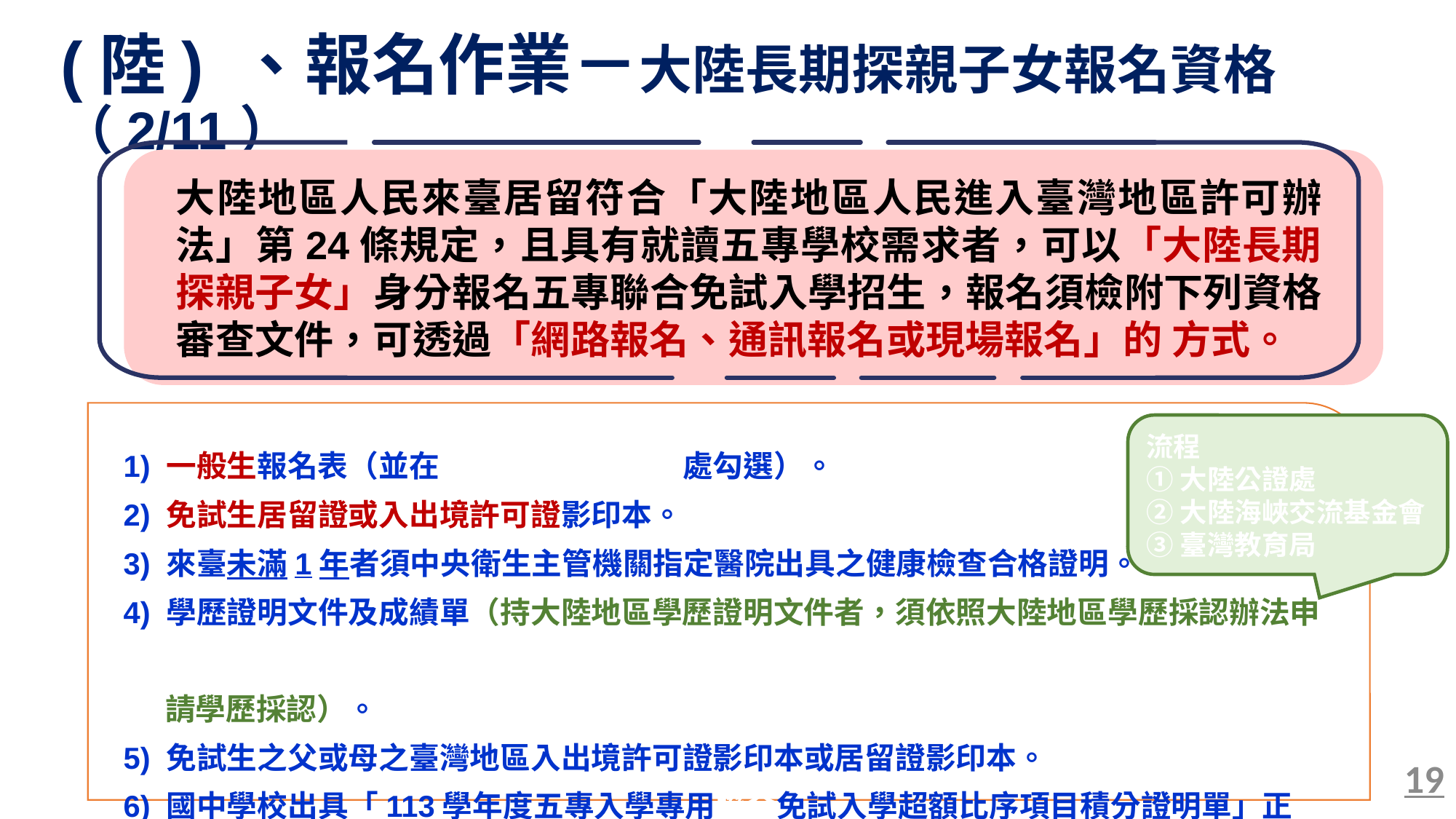

(陸) 、報名作業－大陸長期探親子女報名資格（2/11）

大陸地區人民來臺居留符合「大陸地區人民進入臺灣地區許可辦法」第24條規定，且具有就讀五專學校需求者，可以「大陸長期探親子女」身分報名五專聯合免試入學招生，報名須檢附下列資格審查文件，可透過「網路報名、通訊報名或現場報名」的 方式。

流程
①大陸公證處
②大陸海峽交流基金會
③臺灣教育局
1) 一般生報名表（並在大陸長期探親子女處勾選）。
2) 免試生居留證或入出境許可證影印本。
3) 來臺未滿1年者須中央衛生主管機關指定醫院出具之健康檢查合格證明。
4) 學歷證明文件及成績單（持大陸地區學歷證明文件者，須依照大陸地區學歷採認辦法申
     請學歷採認）。
5) 免試生之父或母之臺灣地區入出境許可證影印本或居留證影印本。
6) 國中學校出具「113學年度五專入學專用聯合免試入學超額比序項目積分證明單」正本。
19